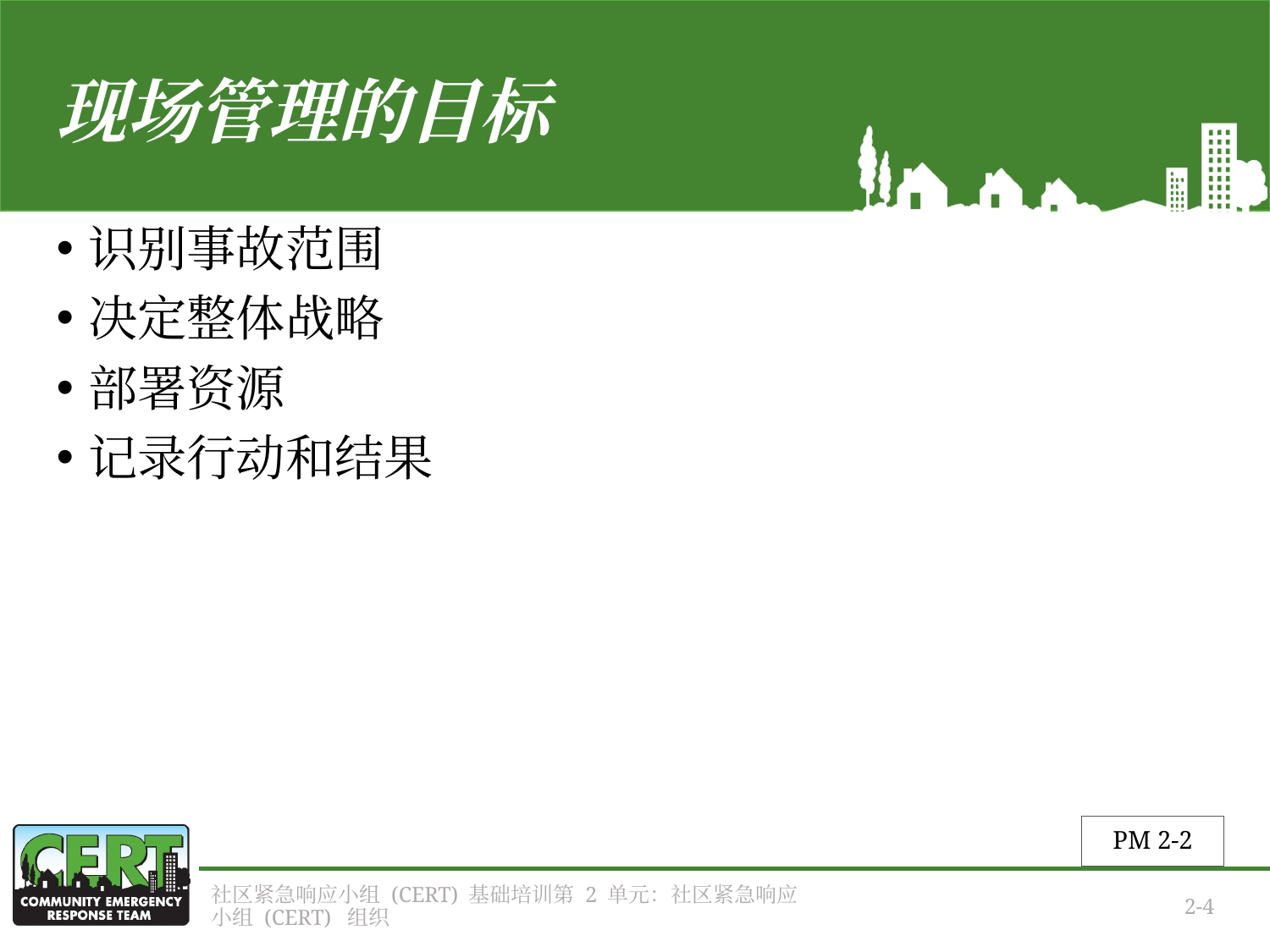

# 现场管理的目标
识别事故范围
决定整体战略
部署资源
记录行动和结果
PM 2-2
社区紧急响应小组 (CERT) 基础培训第 2 单元：社区紧急响应小组 (CERT)  组织
2-4